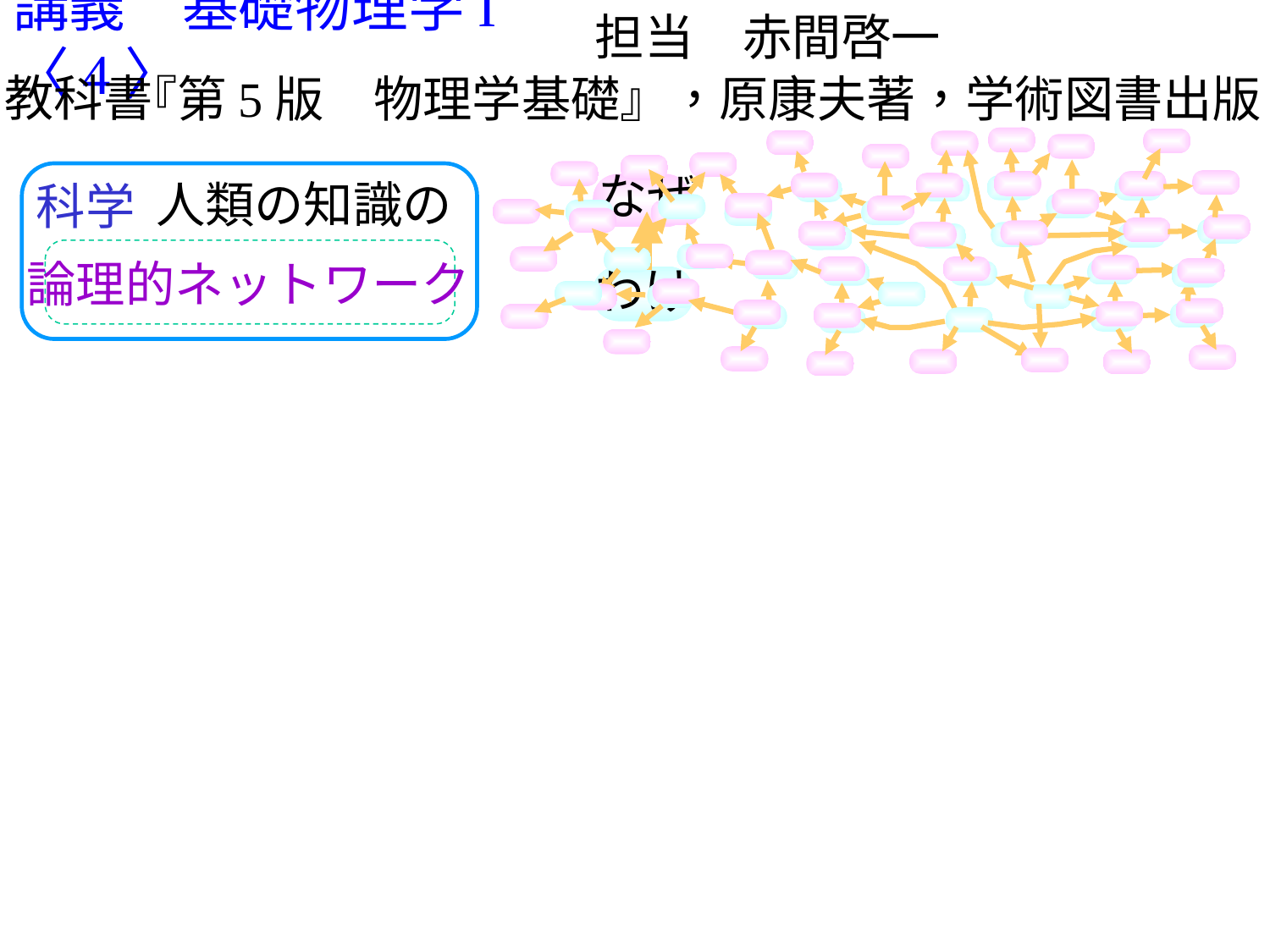

# 講義　基礎物理学I〈4〉
担当　赤間啓一
教科書
『第5版　物理学基礎』，原康夫著，学術図書出版

なぜ

人類の知識の
科学

論理的ネットワーク
わけ